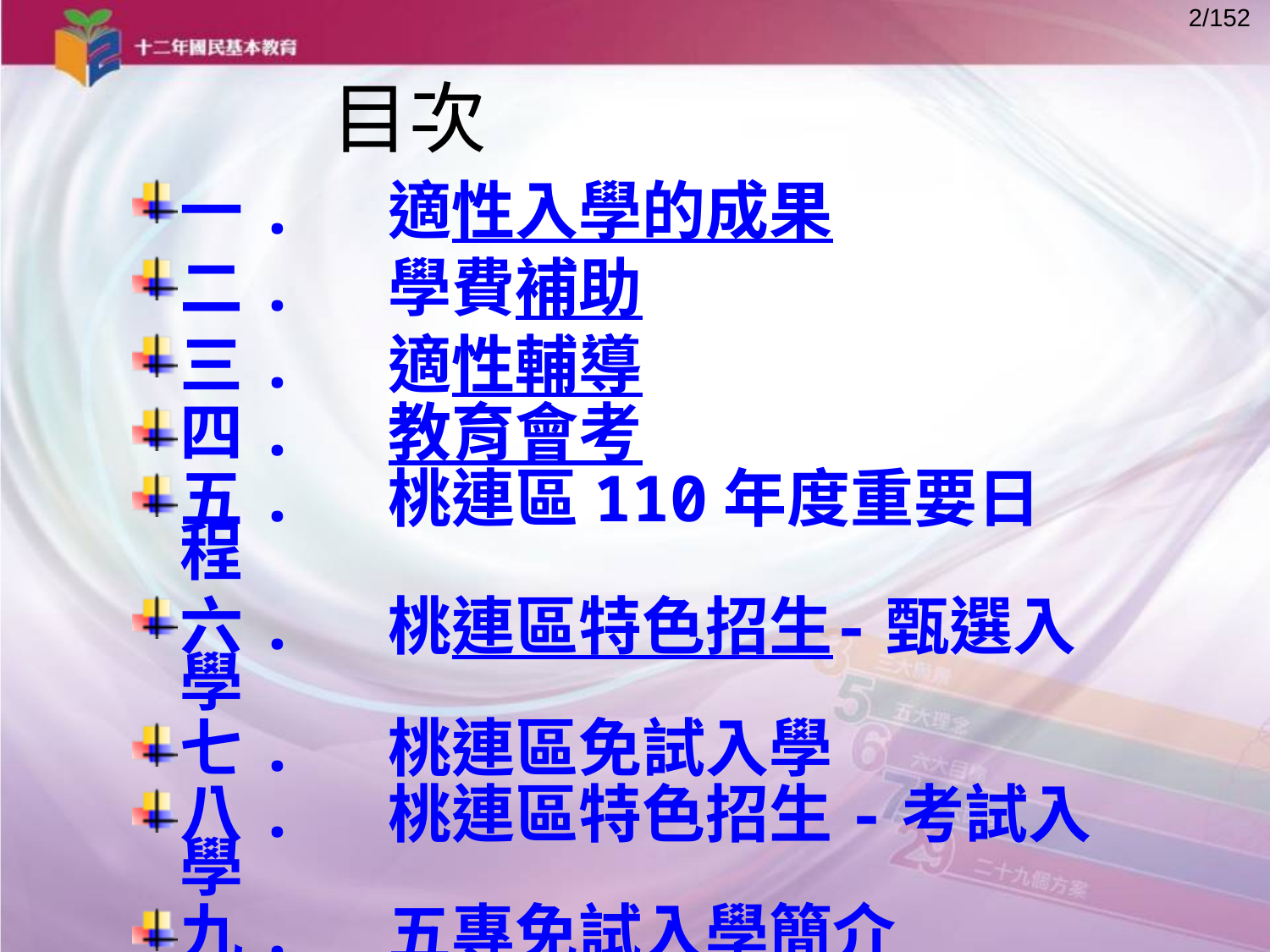

目次
一.  適性入學的成果
二.  學費補助
三.  適性輔導
四.  教育會考
五.  桃連區110年度重要日程
六.  桃連區特色招生-甄選入學
七.  桃連區免試入學
八.  桃連區特色招生-考試入學
九.  五專免試入學簡介
十.  適性入學宣導網的說明
十一.結語